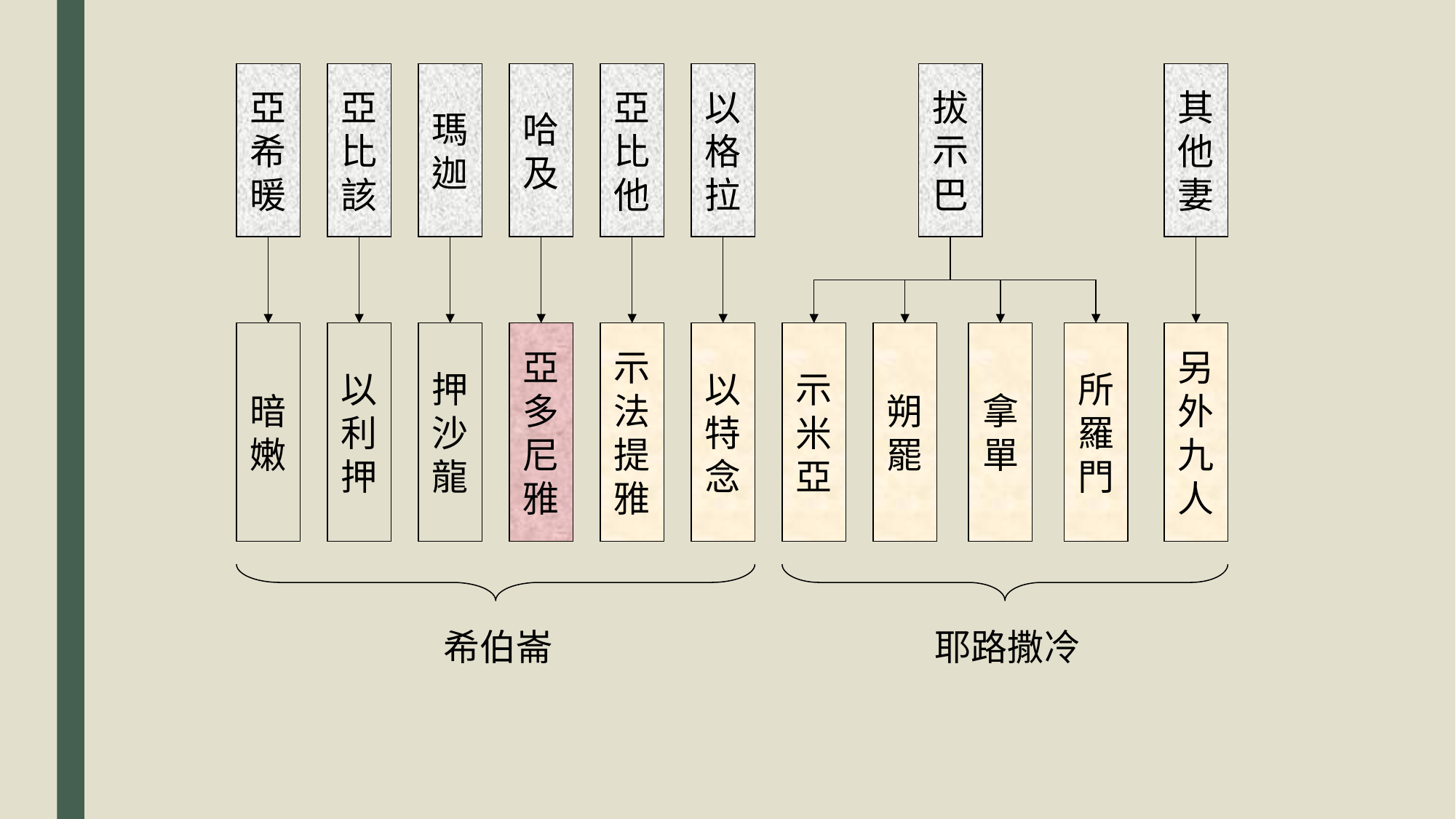

亞
希
暖
亞
比
該
瑪
迦
哈
及
亞
比
他
以
格
拉
拔
示
巴
其
他
妻
暗
嫩
暗
嫩
以
利
押
以
利
押
押
沙
龍
押
沙
龍

亞
多
尼
雅
亞
多
尼
雅
示
法
提
雅
以
特
念
示
米
亞
朔
罷
拿
單
所
羅
門
另
外
九
人

希伯崙
耶路撒冷